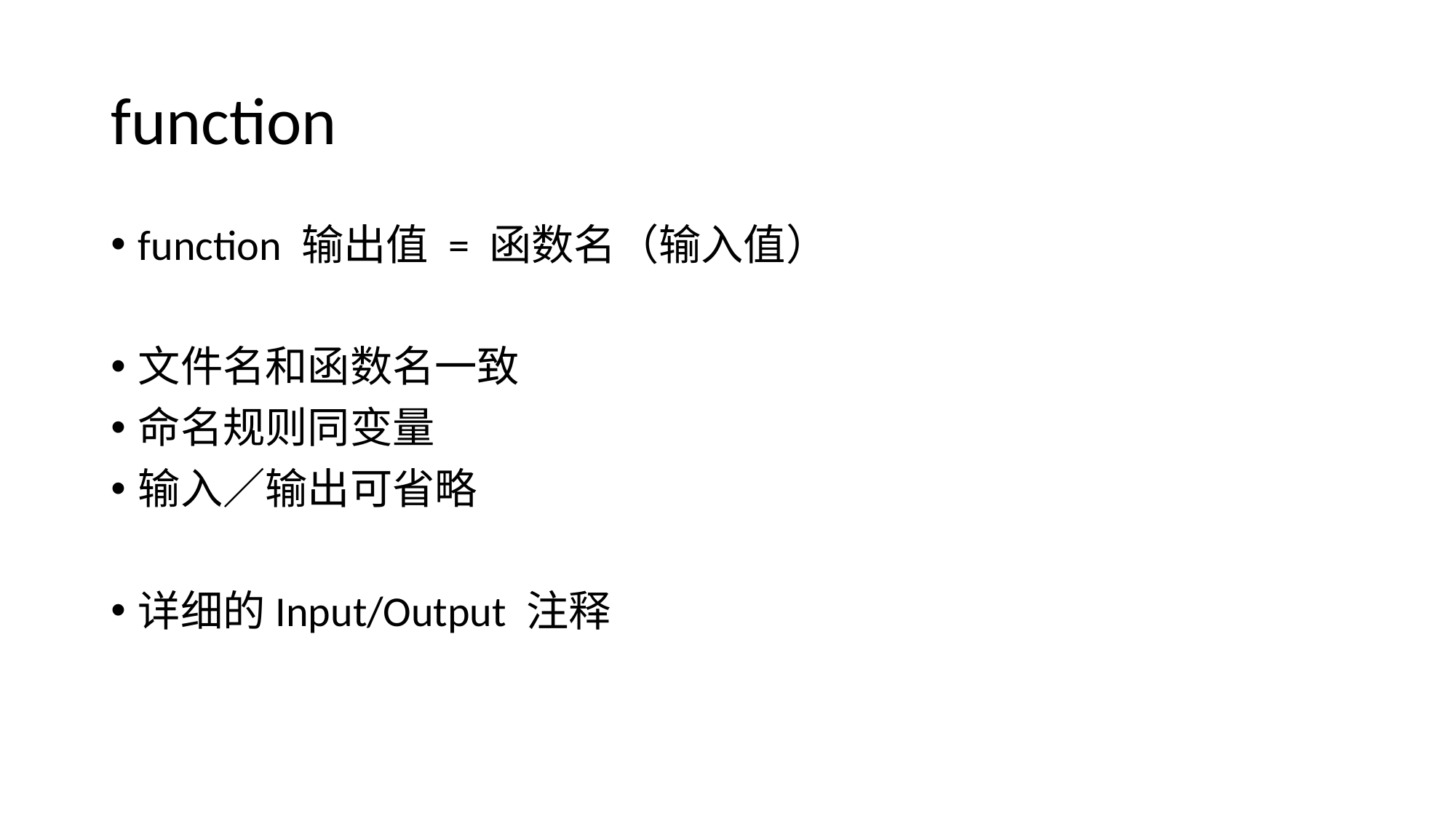

# function
function 输出值 = 函数名（输入值）

文件名和函数名一致
命名规则同变量
输入／输出可省略

详细的Input/Output 注释